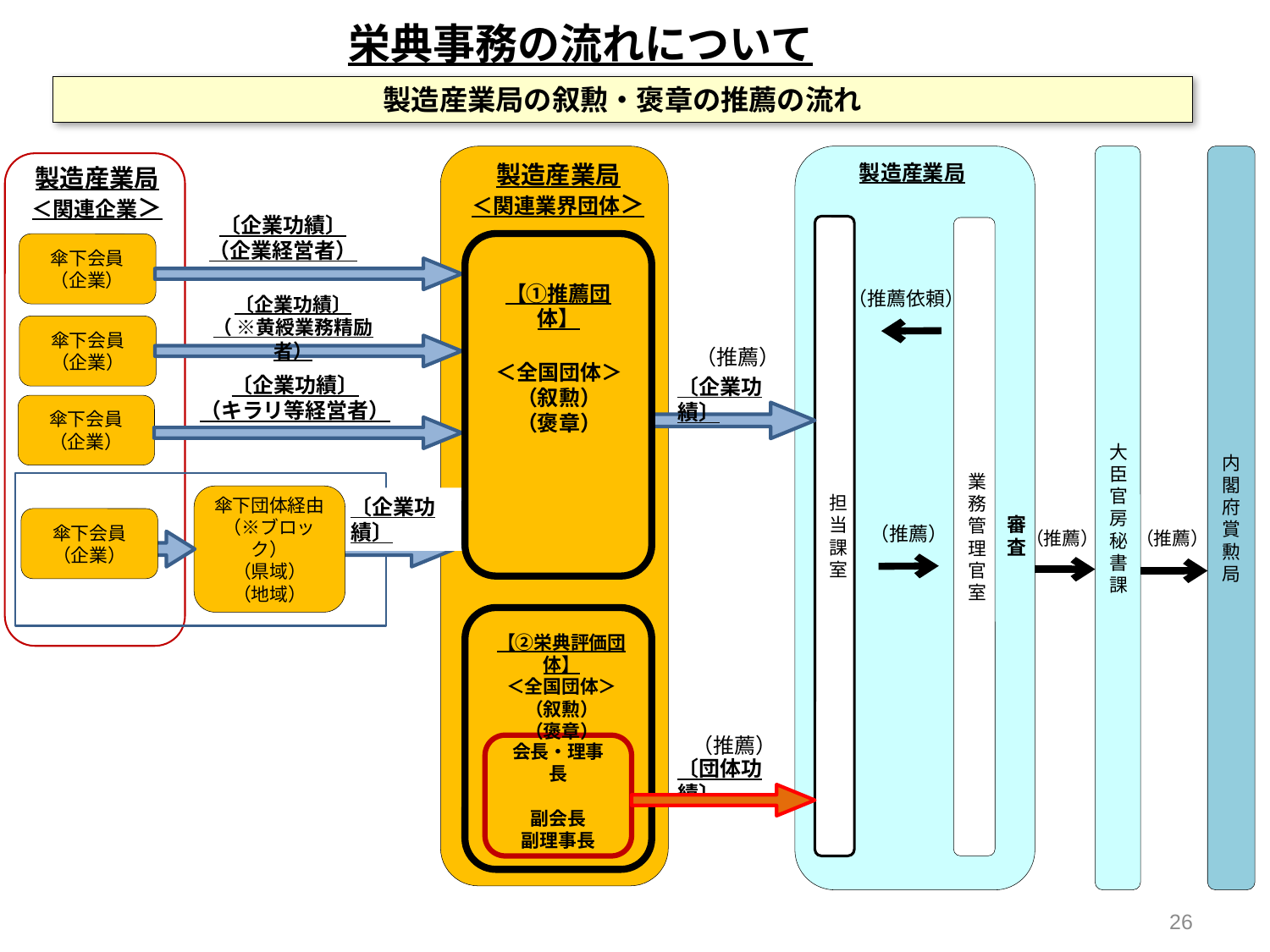

栄典事務の流れについて
製造産業局の叙勲・褒章の推薦の流れ

大臣官房秘書課
内閣府
賞勲局

製造産業局
＜関連業界団体＞
製造産業局
製造産業局
＜関連企業＞
〔企業功績〕
（企業経営者）
担当課室
業務管理官室

傘下会員
（企業）

【①推薦団体】
（推薦依頼）
〔企業功績〕
（ ※黄綬業務精励者）
傘下会員
（企業）

＜全国団体＞
（叙勲）
（褒章）

（推薦）
〔企業功績〕
（キラリ等経営者）
〔企業功績〕
傘下会員
（企業）

傘下団体経由
（※ブロック）
（県域）
（地域）
〔企業功績〕
審
査
傘下会員
（企業）
（推薦）
（推薦）
（推薦）

【②栄典評価団体】
＜全国団体＞
（叙勲）
（褒章）
（推薦）
会長・理事長

副会長
副理事長
〔団体功績〕

26